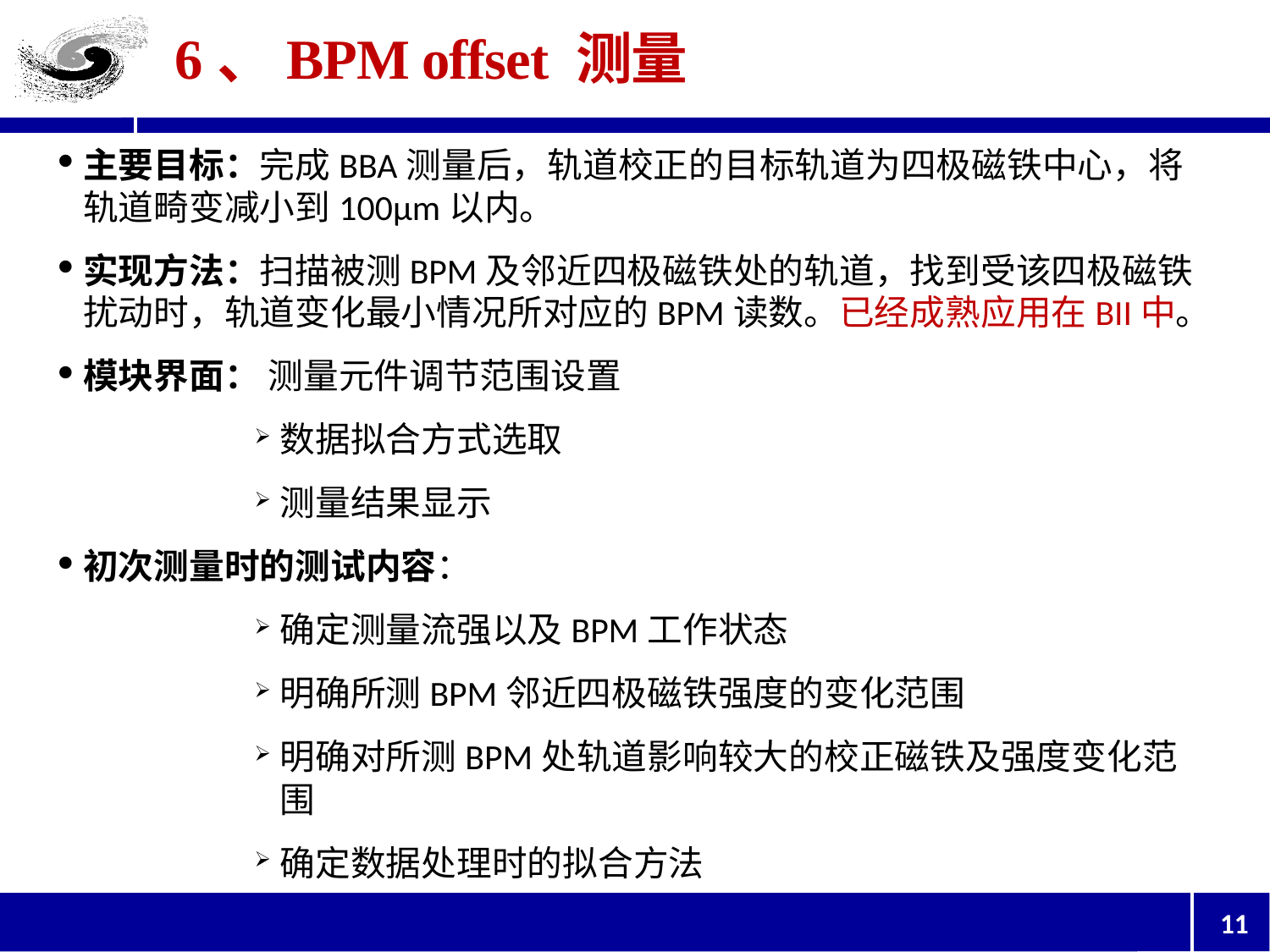

# 6、BPM offset 测量
主要目标：完成BBA测量后，轨道校正的目标轨道为四极磁铁中心，将轨道畸变减小到100µm以内。
实现方法：扫描被测BPM及邻近四极磁铁处的轨道，找到受该四极磁铁扰动时，轨道变化最小情况所对应的BPM读数。已经成熟应用在BII中。
模块界面： 测量元件调节范围设置
数据拟合方式选取
测量结果显示
初次测量时的测试内容：
确定测量流强以及BPM工作状态
明确所测BPM邻近四极磁铁强度的变化范围
明确对所测BPM处轨道影响较大的校正磁铁及强度变化范围
确定数据处理时的拟合方法